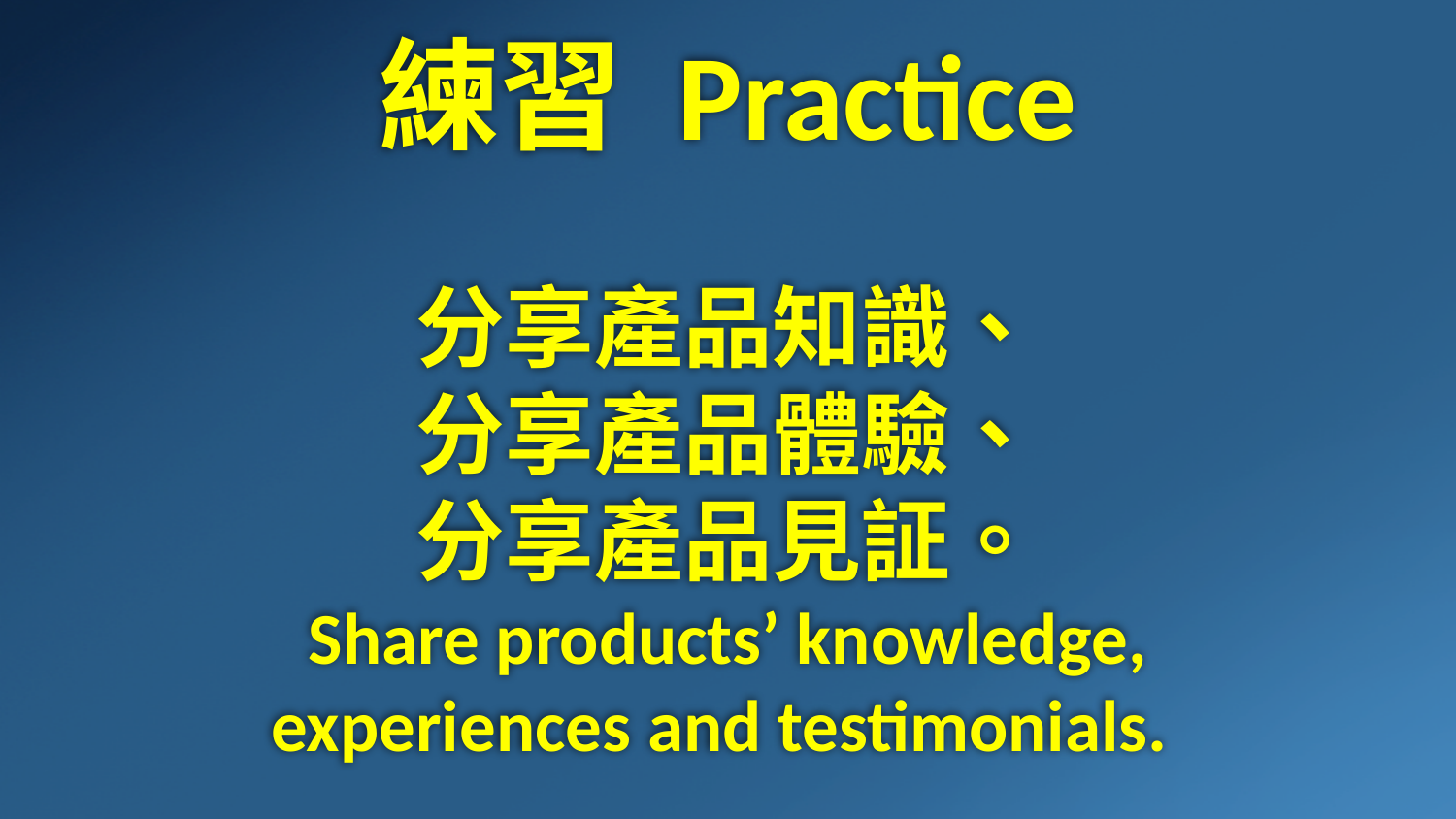

練習 Practice
分享產品知識、
分享產品體驗、
分享產品見証。
Share products’ knowledge, experiences and testimonials.